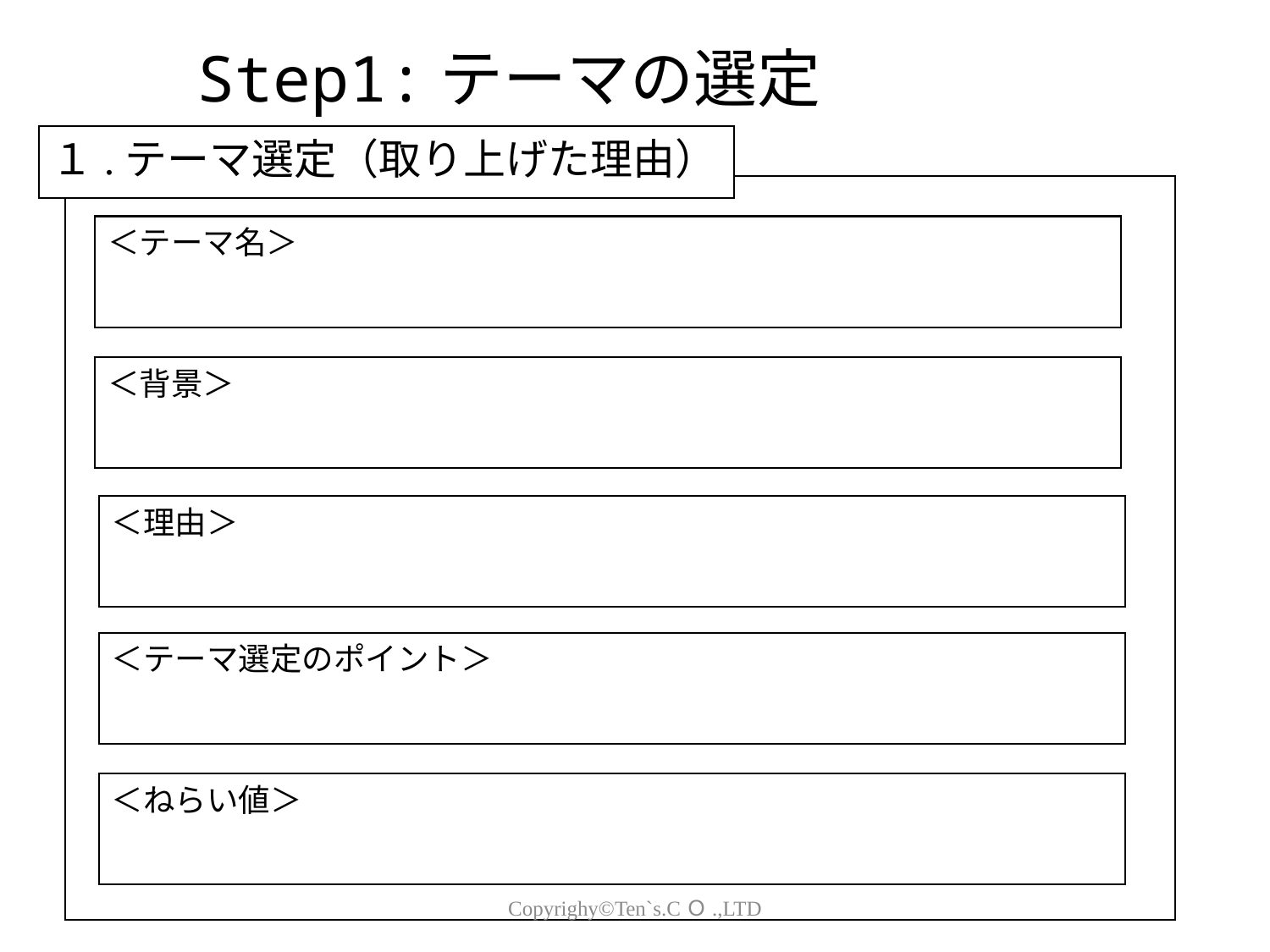

Step1:テーマの選定
１.テーマ選定（取り上げた理由）

＜テーマ名＞
＜背景＞
＜理由＞
＜テーマ選定のポイント＞
＜ねらい値＞
Copyrighy©Ten`s.CＯ.,LTD